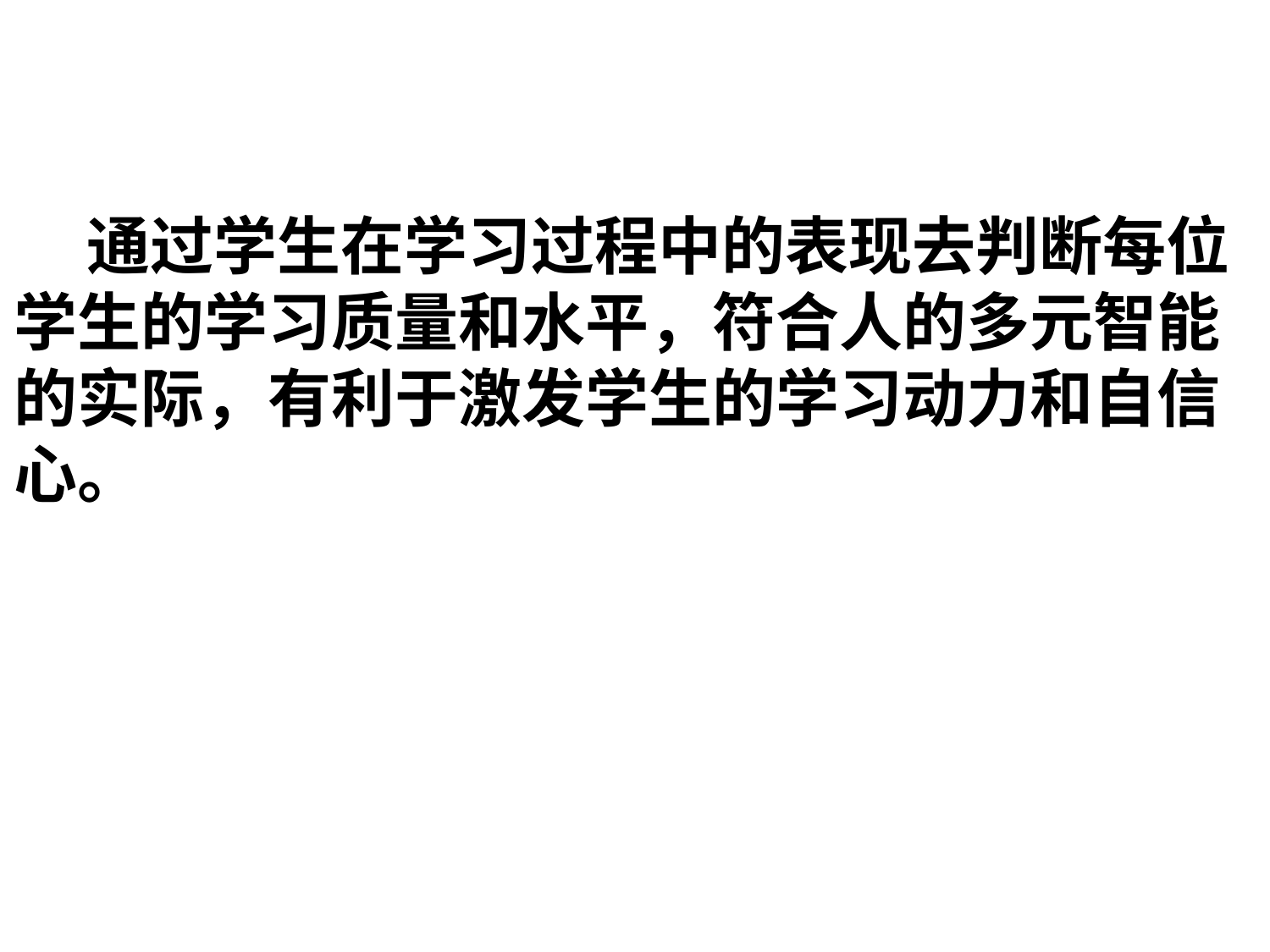

通过学生在学习过程中的表现去判断每位学生的学习质量和水平，符合人的多元智能的实际，有利于激发学生的学习动力和自信心。